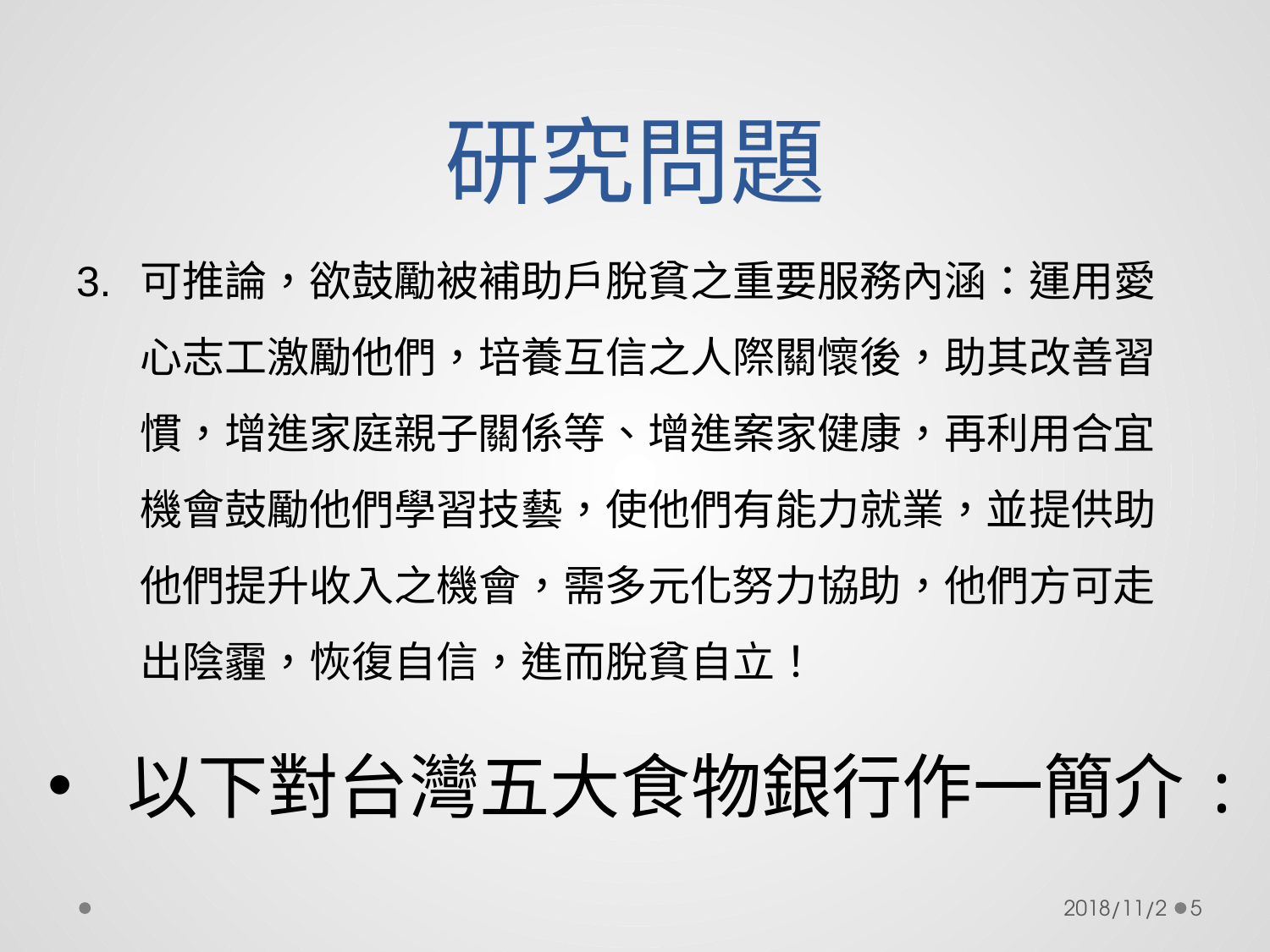

# 研究問題
可推論，欲鼓勵被補助戶脫貧之重要服務內涵：運用愛心志工激勵他們，培養互信之人際關懷後，助其改善習慣，增進家庭親子關係等、增進案家健康，再利用合宜機會鼓勵他們學習技藝，使他們有能力就業，並提供助他們提升收入之機會，需多元化努力協助，他們方可走出陰霾，恢復自信，進而脫貧自立！
以下對台灣五大食物銀行作一簡介:

2018/11/2
5